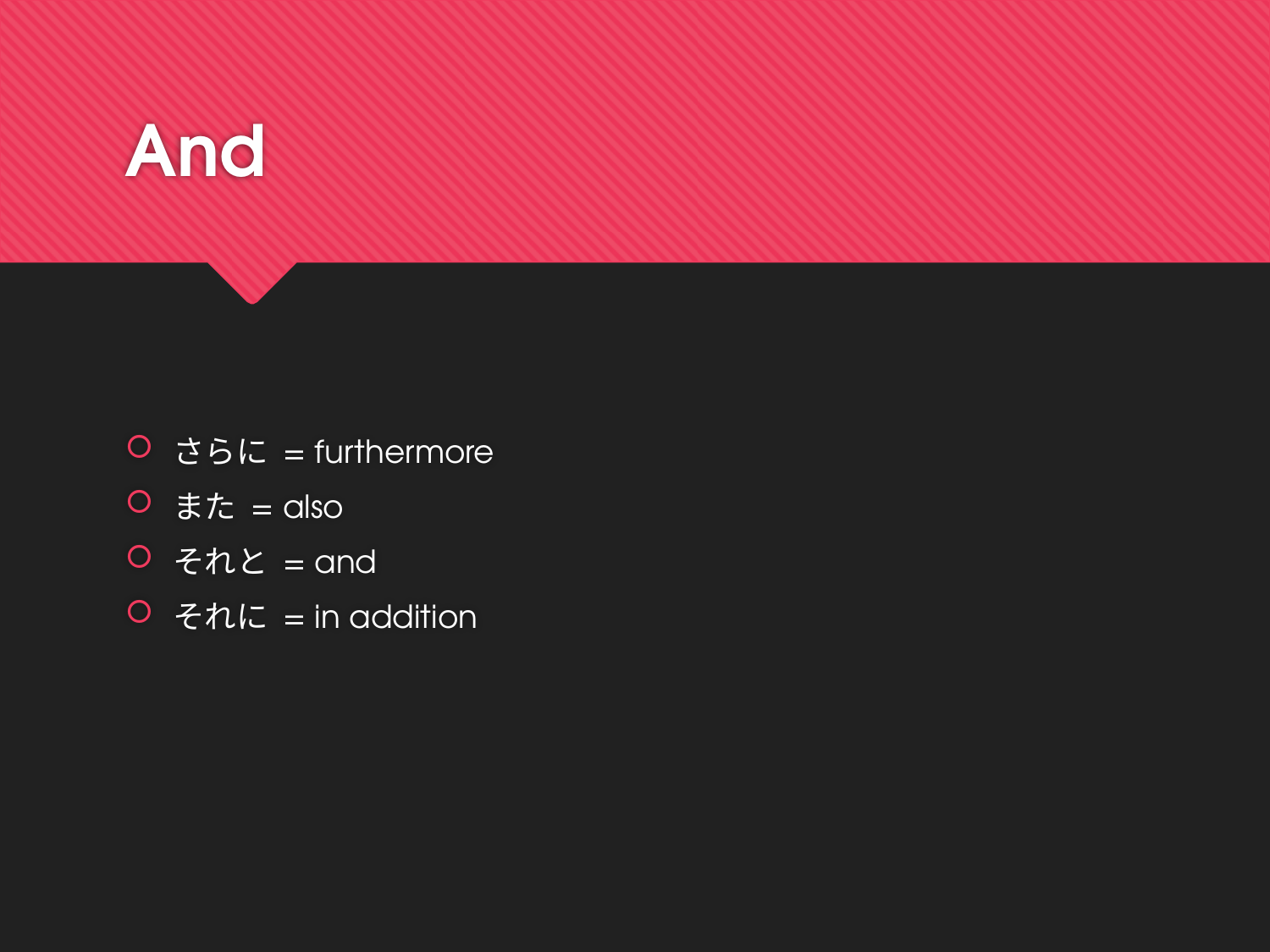

# And
さらに = furthermore
また = also
それと = and
それに = in addition